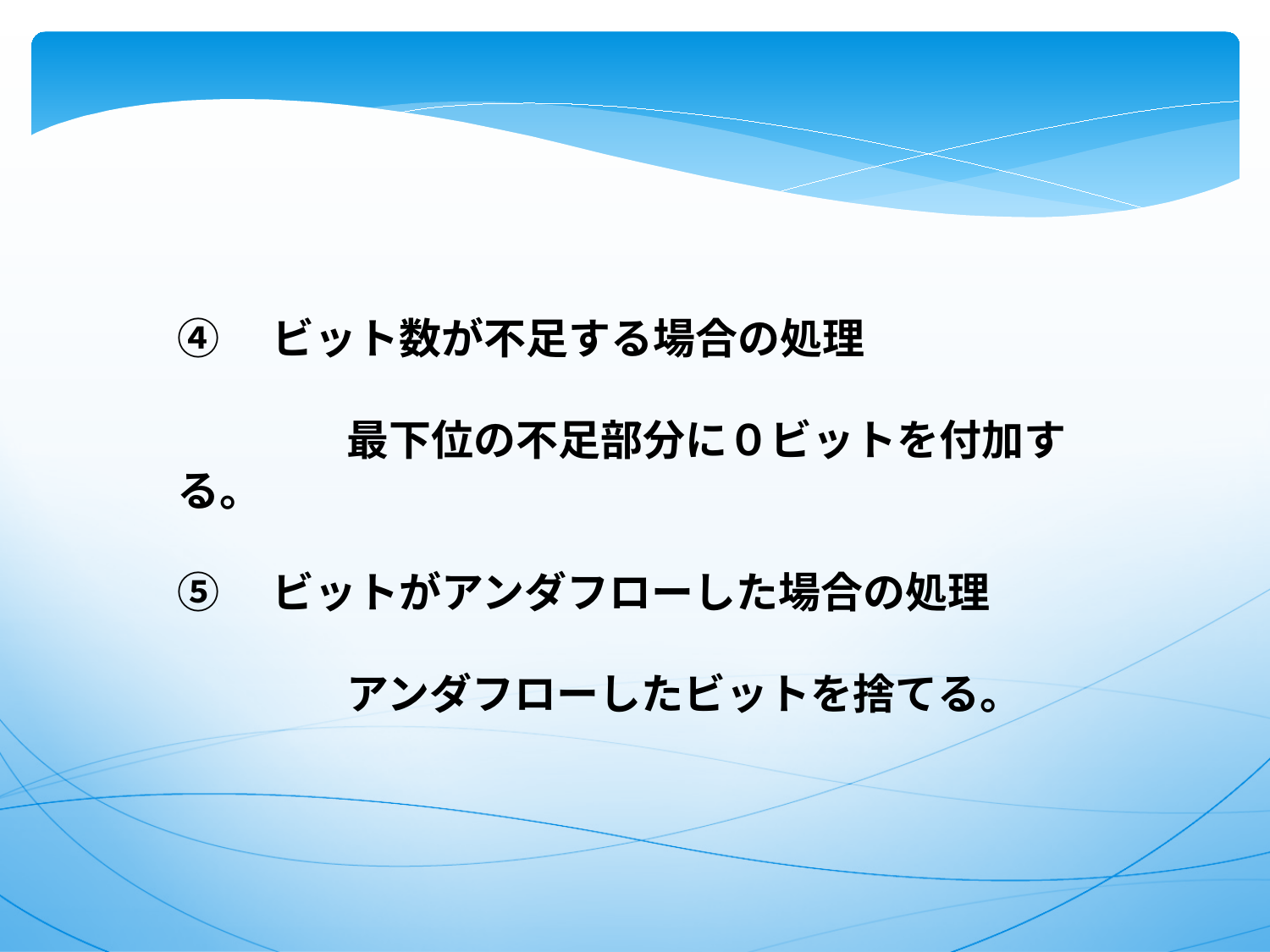

④　ビット数が不足する場合の処理

　　　　最下位の不足部分に０ビットを付加する。

⑤　ビットがアンダフローした場合の処理

　　　　アンダフローしたビットを捨てる。